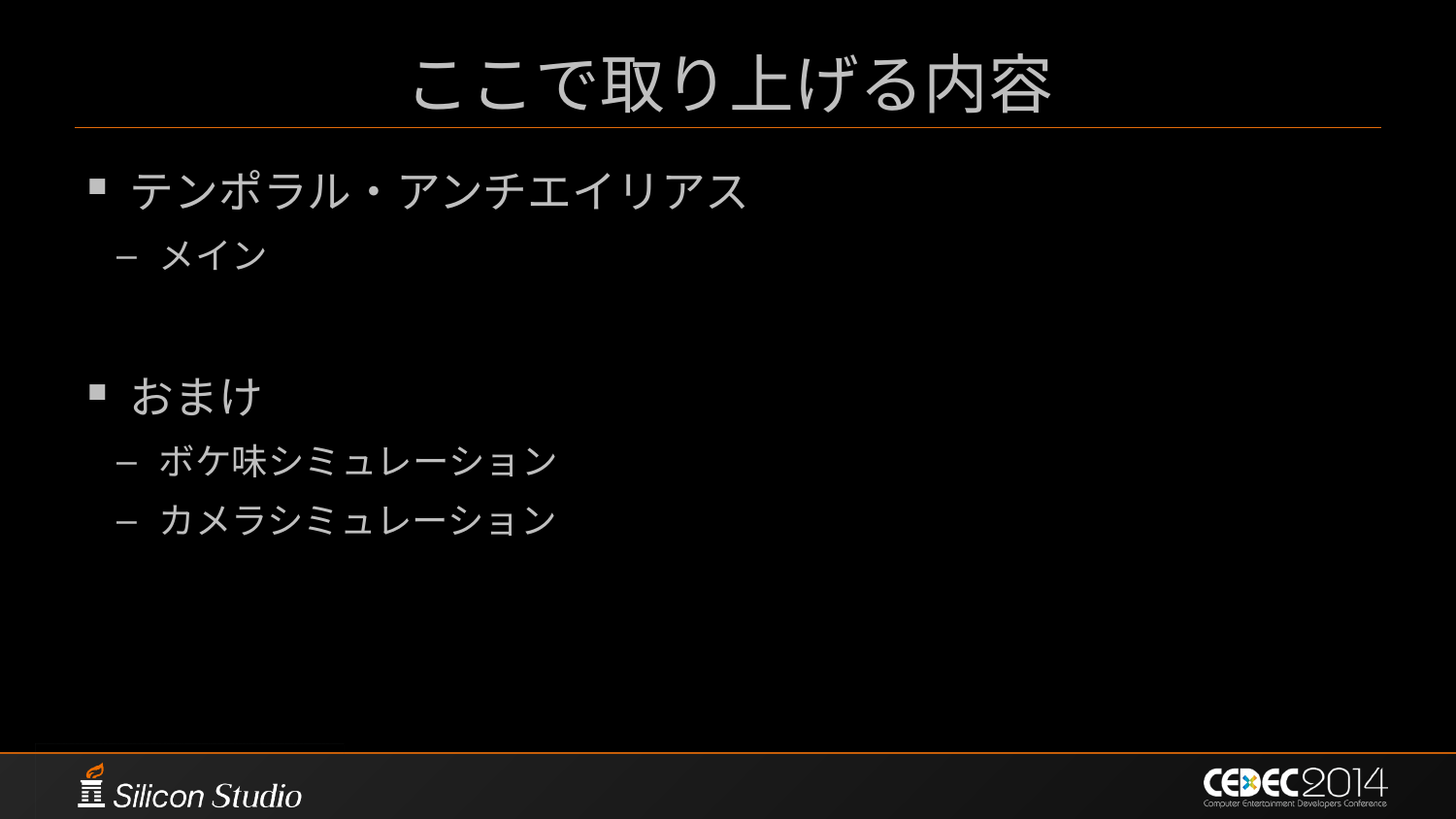

# ここで取り上げる内容
テンポラル・アンチエイリアス
メイン

おまけ
ボケ味シミュレーション
カメラシミュレーション